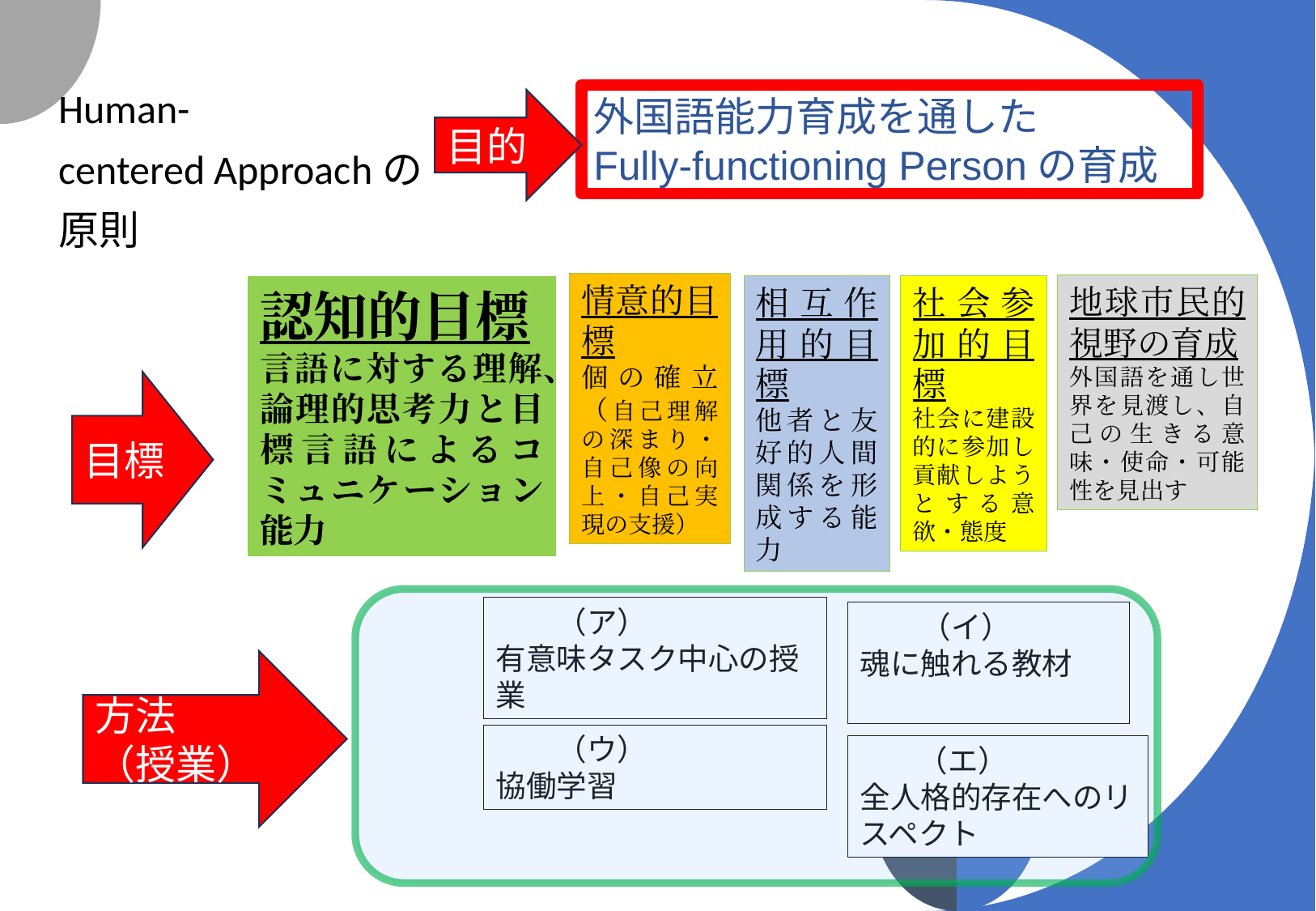

Human-
centered Approachの
原則
外国語能力育成を通した
Fully-functioning Personの育成
目的
情意的目標
個の確立（自己理解の深まり・自己像の向上・自己実現の支援）
地球市民的視野の育成
外国語を通し世界を見渡し、自己の生きる意味・使命・可能性を見出す
相互作用的目標
他者と友好的人間関係を形成する能力
社会参加的目標
社会に建設的に参加し貢献しようとする意欲・態度
認知的目標
言語に対する理解、論理的思考力と目標言語によるコミュニケーション能力
目標

　　（ア）
有意味タスク中心の授業
　　（イ）
魂に触れる教材

方法
（授業）
　　（ウ）
協働学習
　　（エ）
全人格的存在へのリスペクト